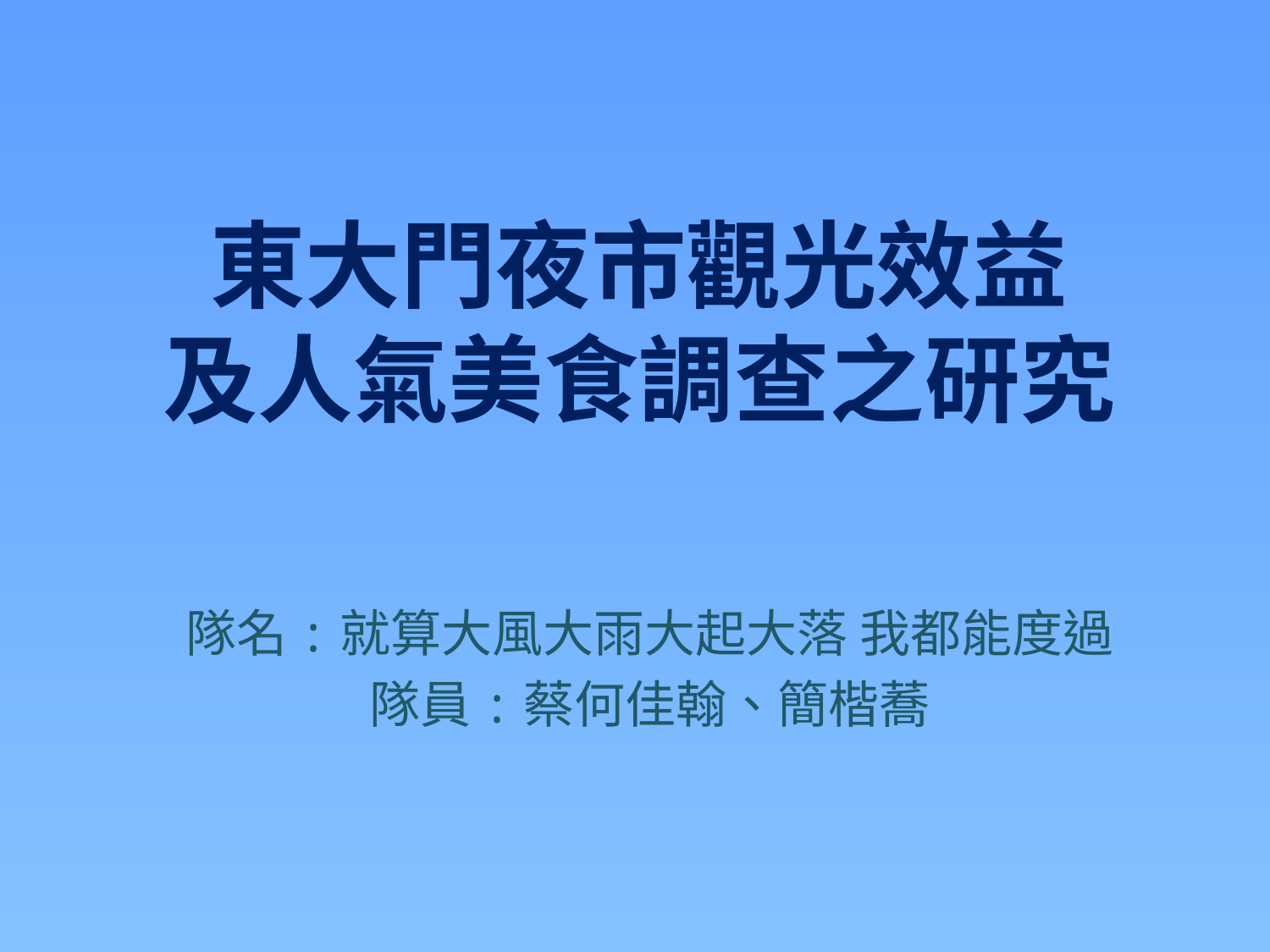

# 東大門夜市觀光效益 及人氣美食調查之研究
隊名:就算大風大雨大起大落 我都能度過
隊員:蔡何佳翰、簡楷蕎